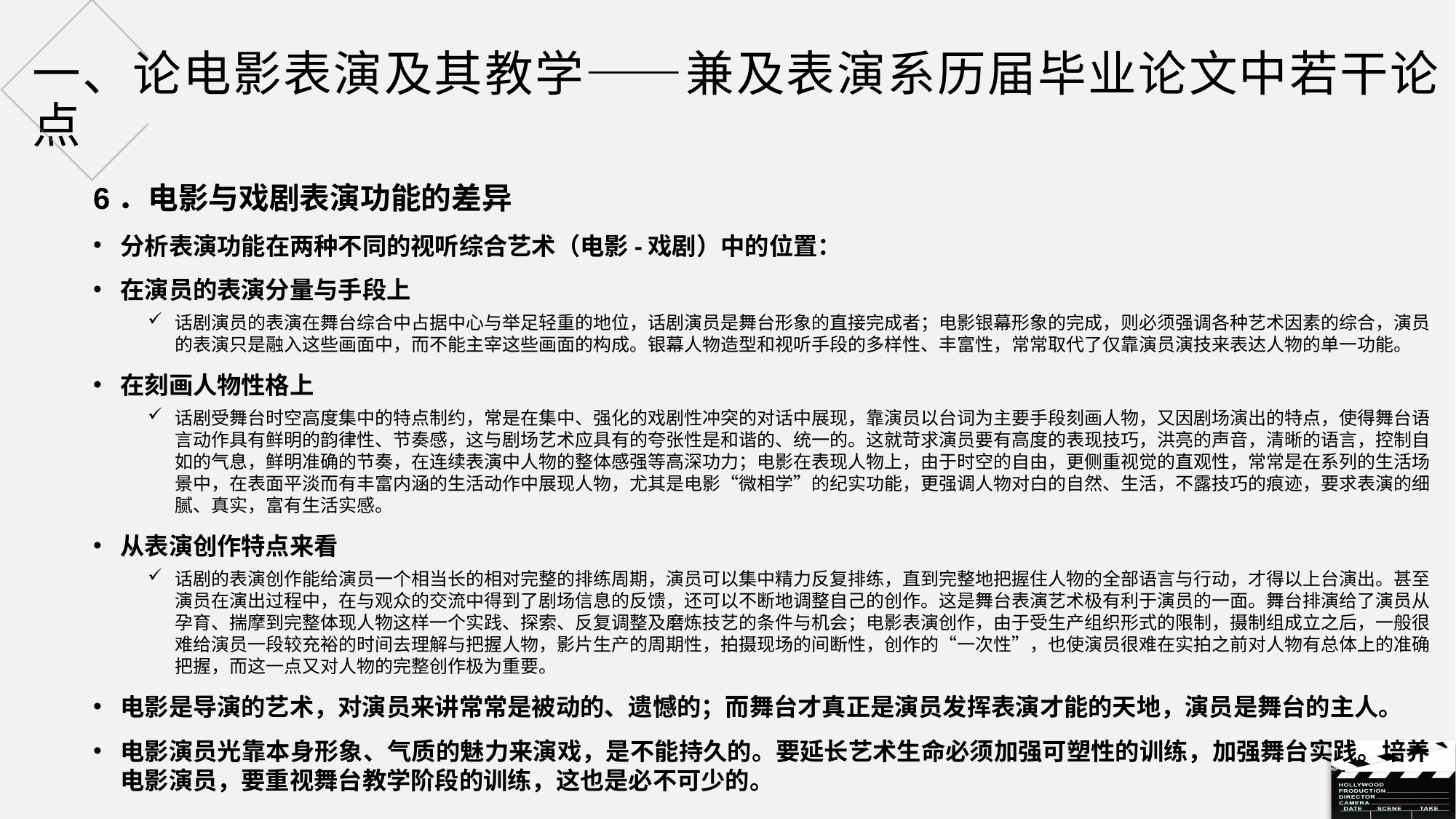

# 一、论电影表演及其教学——兼及表演系历届毕业论文中若干论点
6．电影与戏剧表演功能的差异
分析表演功能在两种不同的视听综合艺术（电影-戏剧）中的位置：
在演员的表演分量与手段上
话剧演员的表演在舞台综合中占据中心与举足轻重的地位，话剧演员是舞台形象的直接完成者；电影银幕形象的完成，则必须强调各种艺术因素的综合，演员的表演只是融入这些画面中，而不能主宰这些画面的构成。银幕人物造型和视听手段的多样性、丰富性，常常取代了仅靠演员演技来表达人物的单一功能。
在刻画人物性格上
话剧受舞台时空高度集中的特点制约，常是在集中、强化的戏剧性冲突的对话中展现，靠演员以台词为主要手段刻画人物，又因剧场演出的特点，使得舞台语言动作具有鲜明的韵律性、节奏感，这与剧场艺术应具有的夸张性是和谐的、统一的。这就苛求演员要有高度的表现技巧，洪亮的声音，清晰的语言，控制自如的气息，鲜明准确的节奏，在连续表演中人物的整体感强等高深功力；电影在表现人物上，由于时空的自由，更侧重视觉的直观性，常常是在系列的生活场景中，在表面平淡而有丰富内涵的生活动作中展现人物，尤其是电影“微相学”的纪实功能，更强调人物对白的自然、生活，不露技巧的痕迹，要求表演的细腻、真实，富有生活实感。
从表演创作特点来看
话剧的表演创作能给演员一个相当长的相对完整的排练周期，演员可以集中精力反复排练，直到完整地把握住人物的全部语言与行动，才得以上台演出。甚至演员在演出过程中，在与观众的交流中得到了剧场信息的反馈，还可以不断地调整自己的创作。这是舞台表演艺术极有利于演员的一面。舞台排演给了演员从孕育、揣摩到完整体现人物这样一个实践、探索、反复调整及磨炼技艺的条件与机会；电影表演创作，由于受生产组织形式的限制，摄制组成立之后，一般很难给演员一段较充裕的时间去理解与把握人物，影片生产的周期性，拍摄现场的间断性，创作的“一次性”，也使演员很难在实拍之前对人物有总体上的准确把握，而这一点又对人物的完整创作极为重要。
电影是导演的艺术，对演员来讲常常是被动的、遗憾的；而舞台才真正是演员发挥表演才能的天地，演员是舞台的主人。
电影演员光靠本身形象、气质的魅力来演戏，是不能持久的。要延长艺术生命必须加强可塑性的训练，加强舞台实践。培养电影演员，要重视舞台教学阶段的训练，这也是必不可少的。